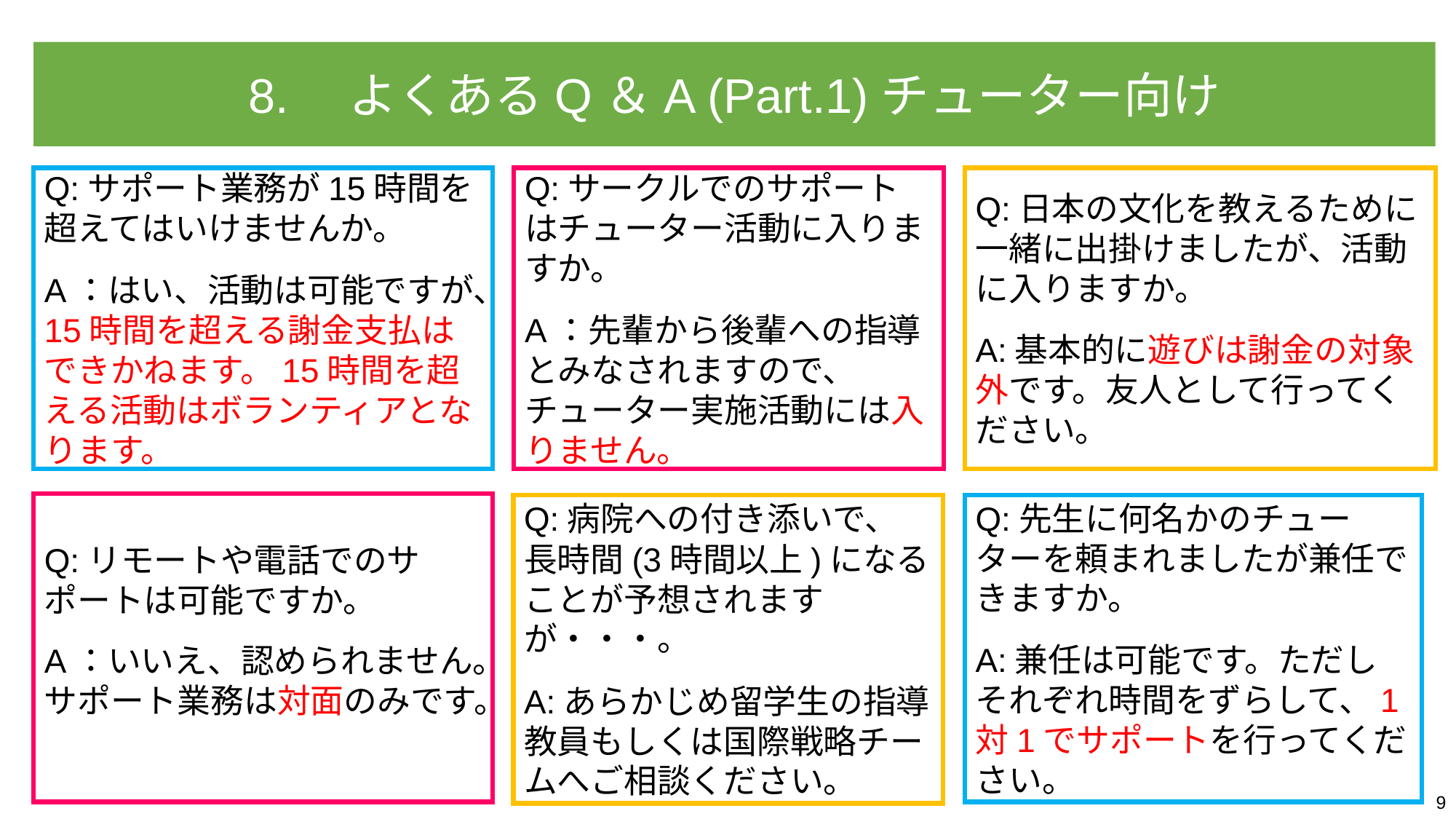

8.　よくあるQ＆A (Part.1)チューター向け
Q:サポート業務が15時間を超えてはいけませんか。

A：はい、活動は可能ですが、15時間を超える謝金支払はできかねます。15時間を超える活動はボランティアとなります。
Q:サークルでのサポートはチューター活動に入りますか。

A：先輩から後輩への指導とみなされますので、チューター実施活動には入りません。
Q:日本の文化を教えるために
一緒に出掛けましたが、活動に入りますか。

A:基本的に遊びは謝金の対象外です。友人として行ってください。
Q:リモートや電話でのサポートは可能ですか。

A：いいえ、認められません。
サポート業務は対面のみです。

Q:病院への付き添いで、
長時間(3時間以上)になる
ことが予想されますが・・・。

A:あらかじめ留学生の指導教員もしくは国際戦略チームへご相談ください。
Q:先生に何名かのチューターを頼まれましたが兼任できますか。

A:兼任は可能です。ただしそれぞれ時間をずらして、1対1でサポートを行ってください。
9